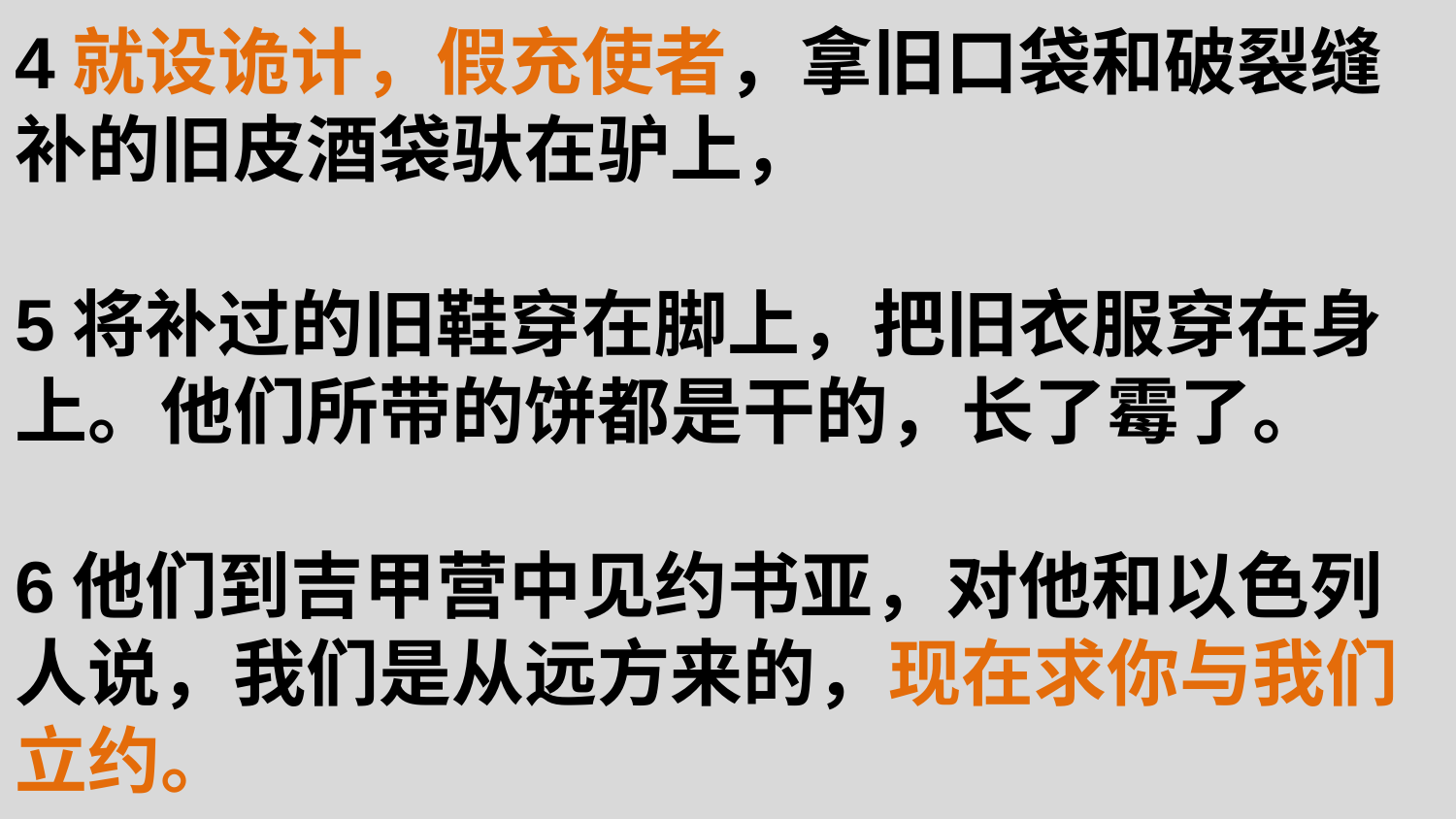

# 4就设诡计，假充使者，拿旧口袋和破裂缝补的旧皮酒袋驮在驴上， 5将补过的旧鞋穿在脚上，把旧衣服穿在身上。他们所带的饼都是干的，长了霉了。 6他们到吉甲营中见约书亚，对他和以色列人说，我们是从远方来的，现在求你与我们立约。